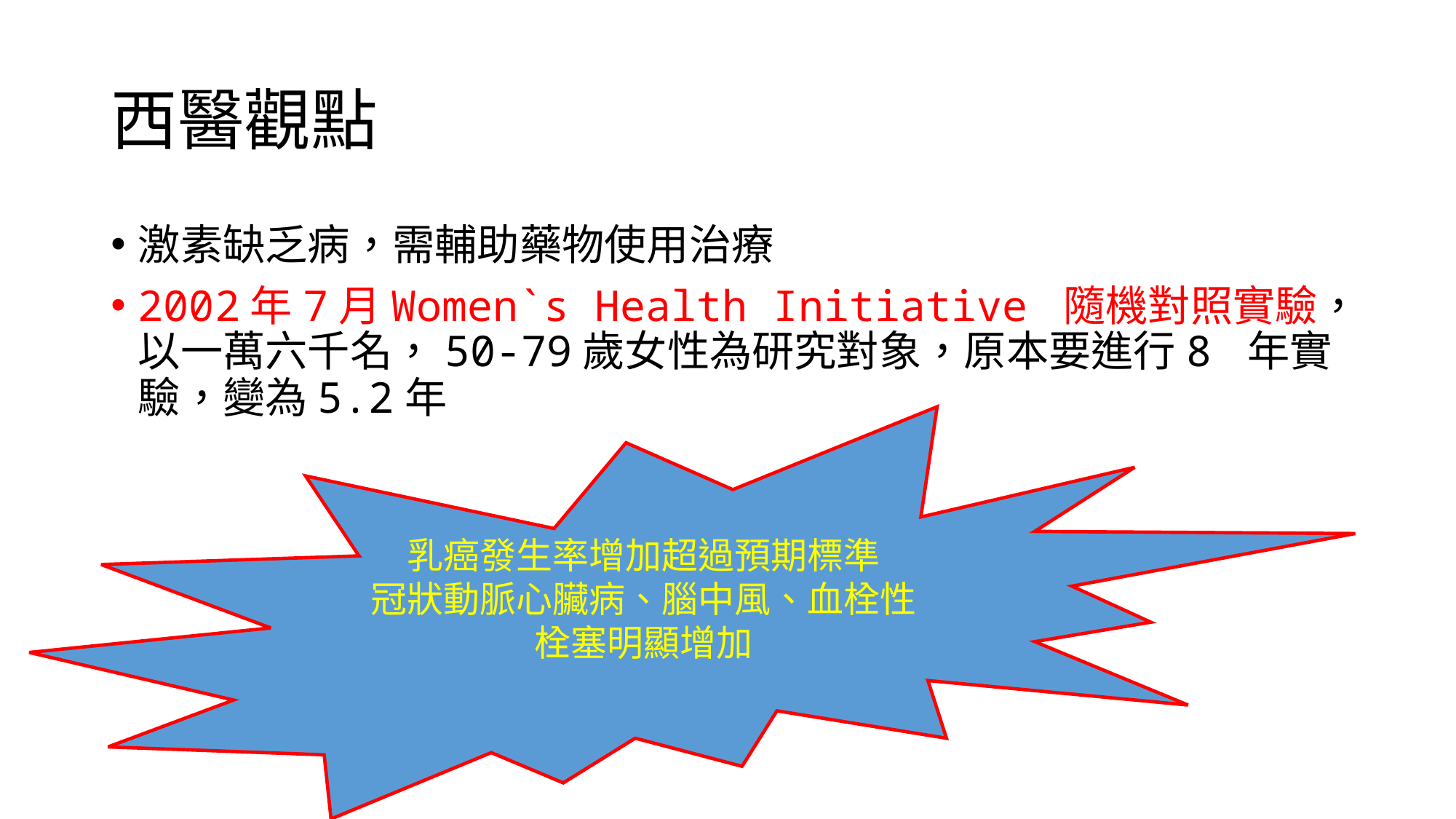

# 西醫觀點
激素缺乏病，需輔助藥物使用治療
2002年7月Women`s Health Initiative 隨機對照實驗，以一萬六千名，50-79歲女性為研究對象，原本要進行8 年實驗，變為5.2年
乳癌發生率增加超過預期標準
冠狀動脈心臟病、腦中風、血栓性栓塞明顯增加